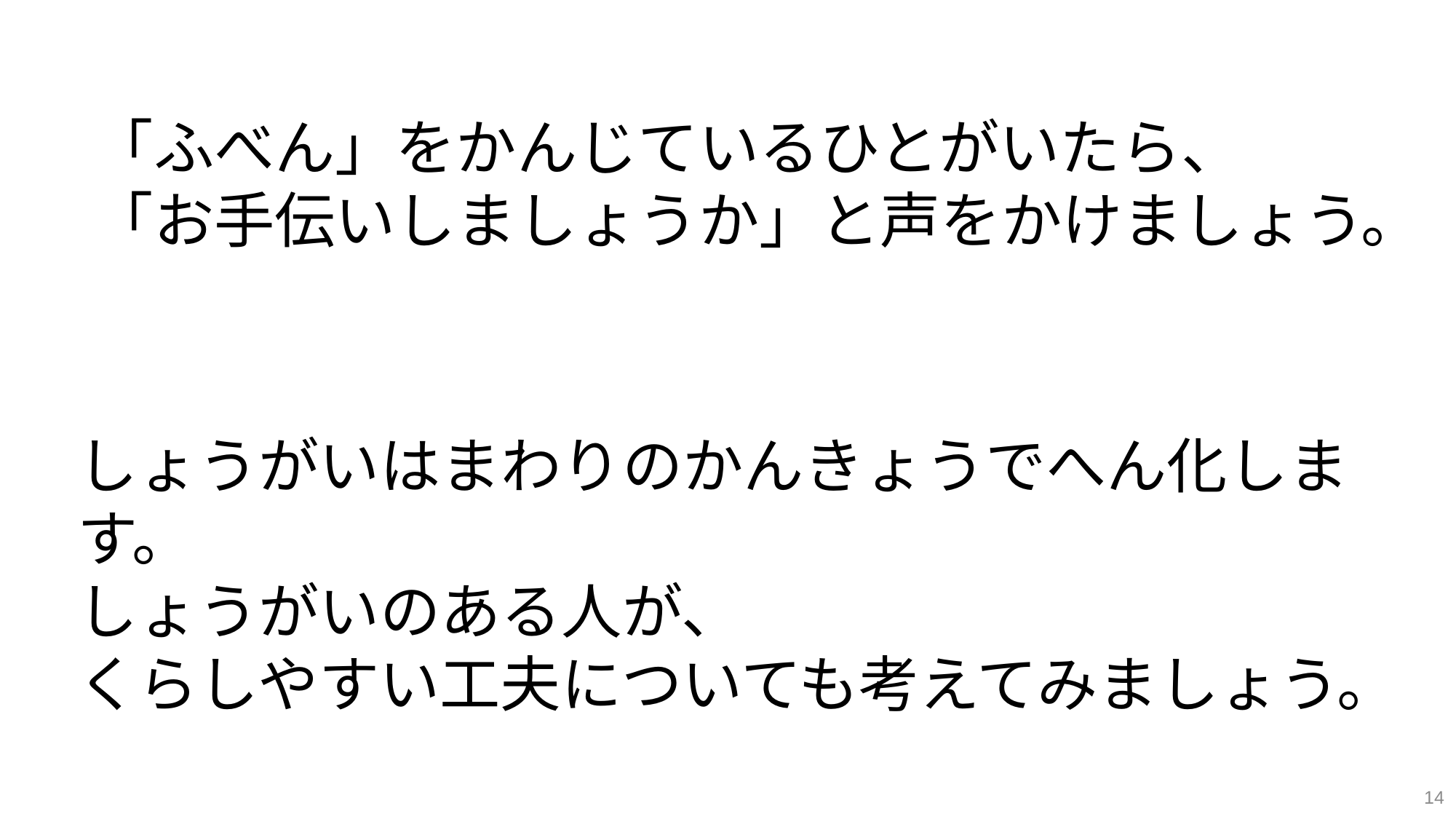

「ふべん」をかんじているひとがいたら、
「お手伝いしましょうか」と声をかけましょう。
しょうがいはまわりのかんきょうでへん化します。
しょうがいのある人が、
くらしやすい工夫についても考えてみましょう。
14